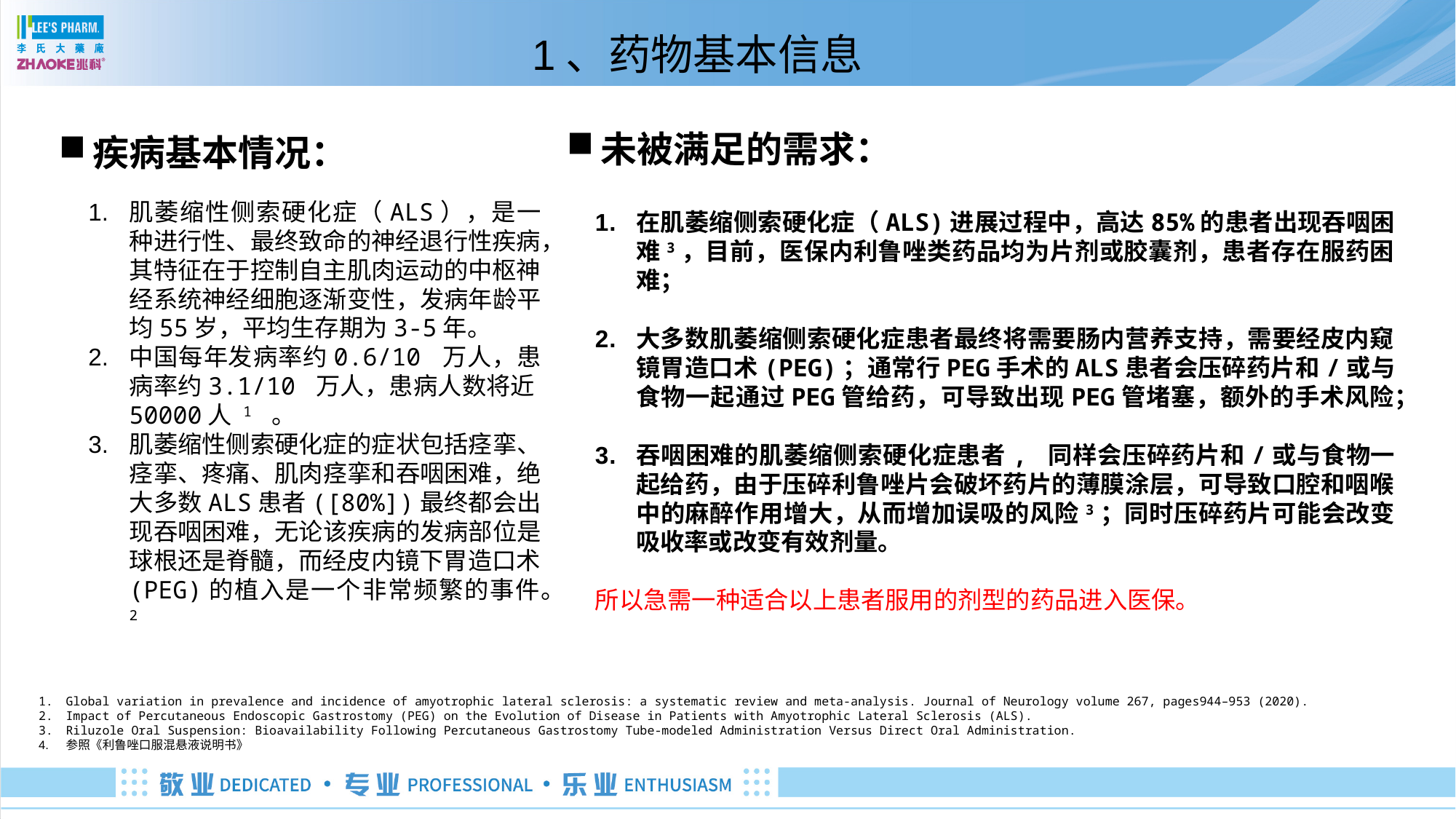

# 1、药物基本信息
未被满足的需求：
疾病基本情况：
肌萎缩性侧索硬化症（ALS），是一种进行性、最终致命的神经退行性疾病，其特征在于控制自主肌肉运动的中枢神经系统神经细胞逐渐变性，发病年龄平均55岁，平均生存期为3-5年。
中国每年发病率约0.6/10 万人，患病率约3.1/10 万人，患病人数将近50000人 1 。
肌萎缩性侧索硬化症的症状包括痉挛、痉挛、疼痛、肌肉痉挛和吞咽困难，绝大多数ALS患者([80%])最终都会出现吞咽困难，无论该疾病的发病部位是球根还是脊髓，而经皮内镜下胃造口术(PEG)的植入是一个非常频繁的事件。2
在肌萎缩侧索硬化症（ALS)进展过程中，高达85%的患者出现吞咽困难3，目前，医保内利鲁唑类药品均为片剂或胶囊剂，患者存在服药困难；

大多数肌萎缩侧索硬化症患者最终将需要肠内营养支持，需要经皮内窥镜胃造口术(PEG)；通常行PEG手术的ALS患者会压碎药片和/或与食物一起通过PEG管给药，可导致出现PEG管堵塞，额外的手术风险；

吞咽困难的肌萎缩侧索硬化症患者, 同样会压碎药片和/或与食物一起给药，由于压碎利鲁唑片会破坏药片的薄膜涂层，可导致口腔和咽喉中的麻醉作用增大，从而增加误吸的风险3；同时压碎药片可能会改变吸收率或改变有效剂量。

所以急需一种适合以上患者服用的剂型的药品进入医保。

Global variation in prevalence and incidence of amyotrophic lateral sclerosis: a systematic review and meta-analysis. Journal of Neurology volume 267, pages944–953 (2020).
Impact of Percutaneous Endoscopic Gastrostomy (PEG) on the Evolution of Disease in Patients with Amyotrophic Lateral Sclerosis (ALS).
Riluzole Oral Suspension: Bioavailability Following Percutaneous Gastrostomy Tube-modeled Administration Versus Direct Oral Administration.
参照《利鲁唑口服混悬液说明书》